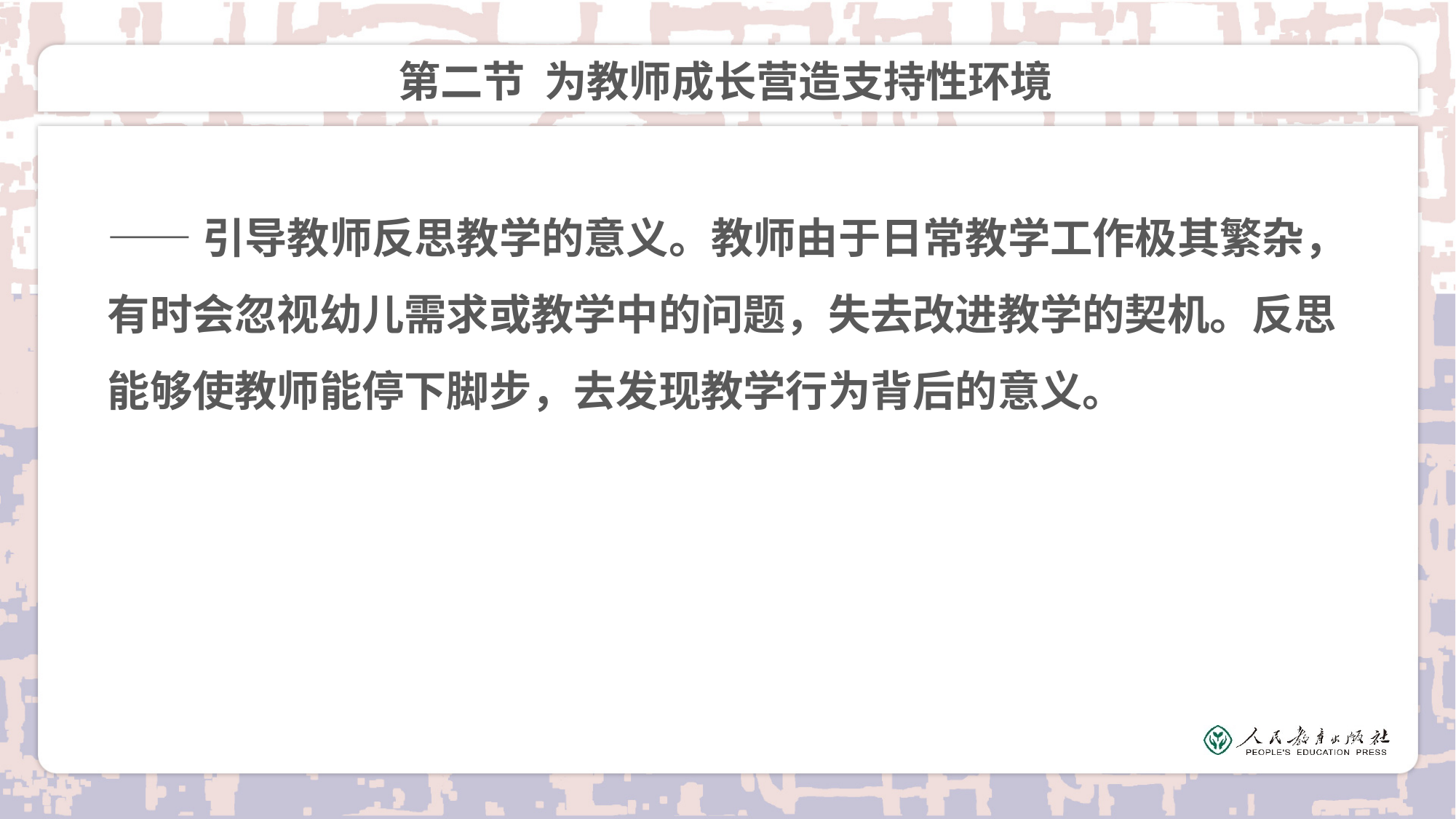

# 第二节  为教师成长营造支持性环境
——引导教师反思教学的意义。教师由于日常教学工作极其繁杂，有时会忽视幼儿需求或教学中的问题，失去改进教学的契机。反思能够使教师能停下脚步，去发现教学行为背后的意义。